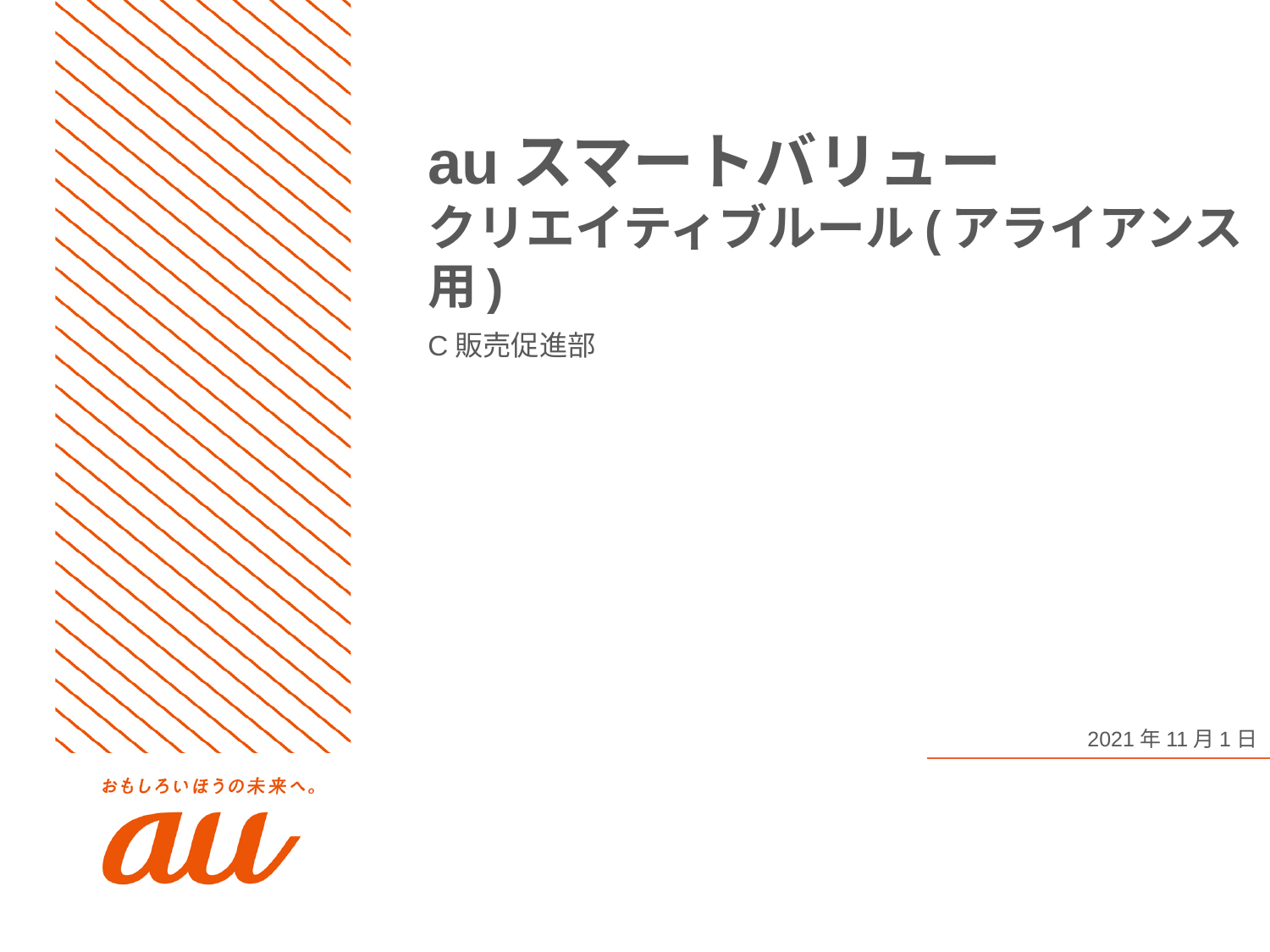

# auスマートバリュー クリエイティブルール(アライアンス用)
C販売促進部
2021年11月1日